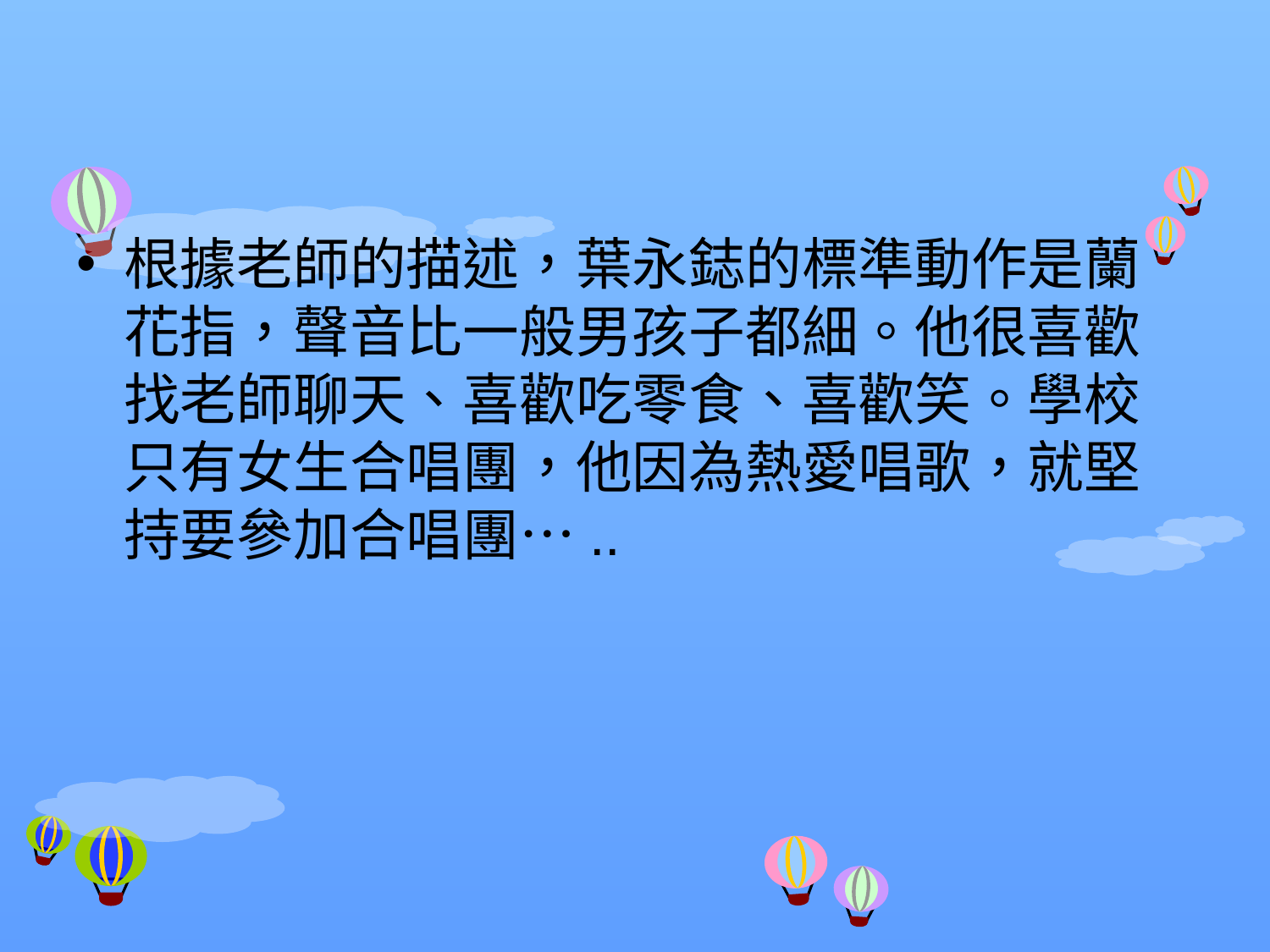

#
根據老師的描述，葉永鋕的標準動作是蘭花指，聲音比一般男孩子都細。他很喜歡找老師聊天、喜歡吃零食、喜歡笑。學校只有女生合唱團，他因為熱愛唱歌，就堅持要參加合唱團…..